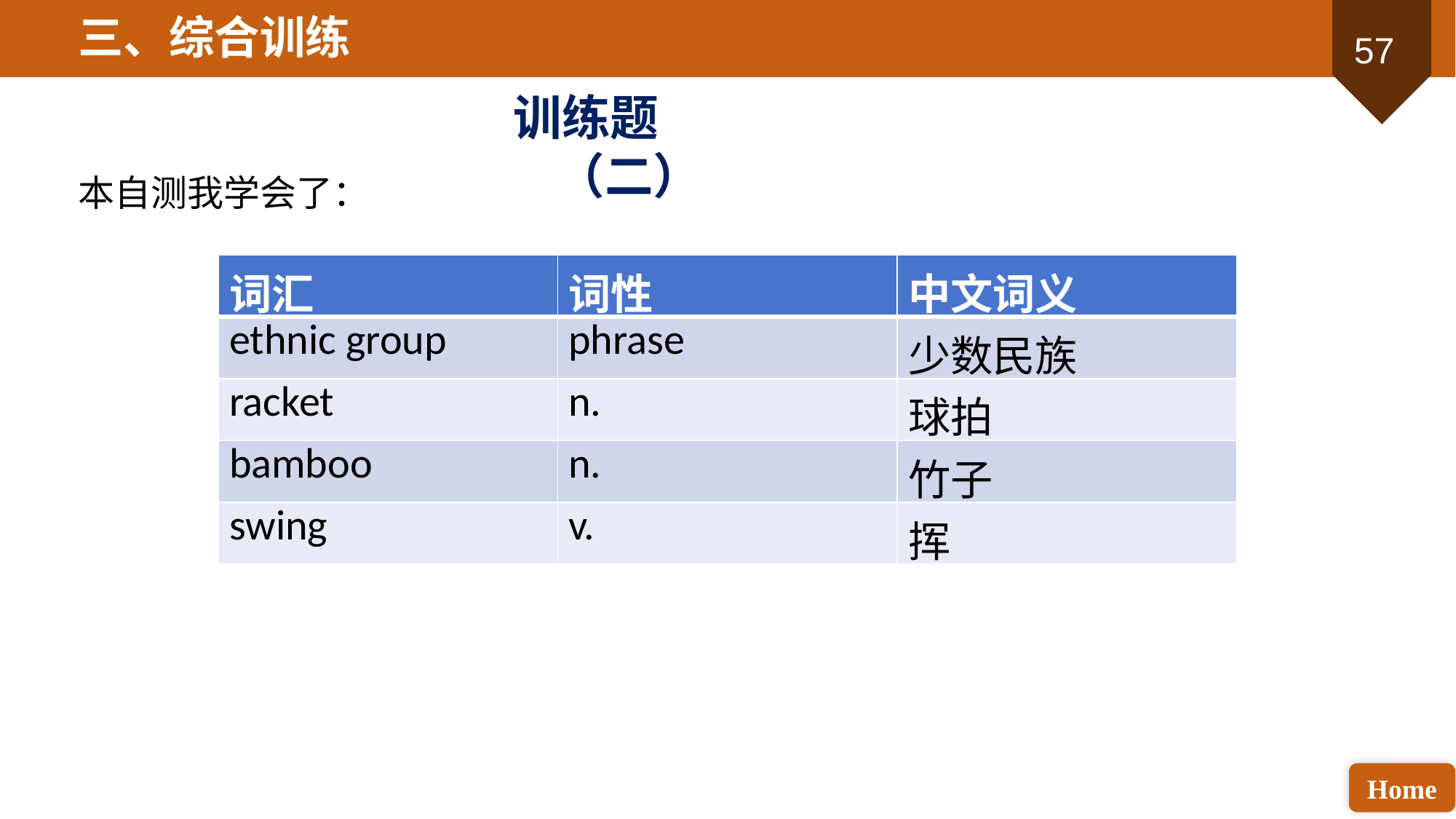

三、综合训练
训练题（二）
本自测我学会了：

| 词汇 | 词性 | 中文词义 |
| --- | --- | --- |
| ethnic group | phrase | 少数民族 |
| racket | n. | 球拍 |
| bamboo | n. | 竹子 |
| swing | v. | 挥 |